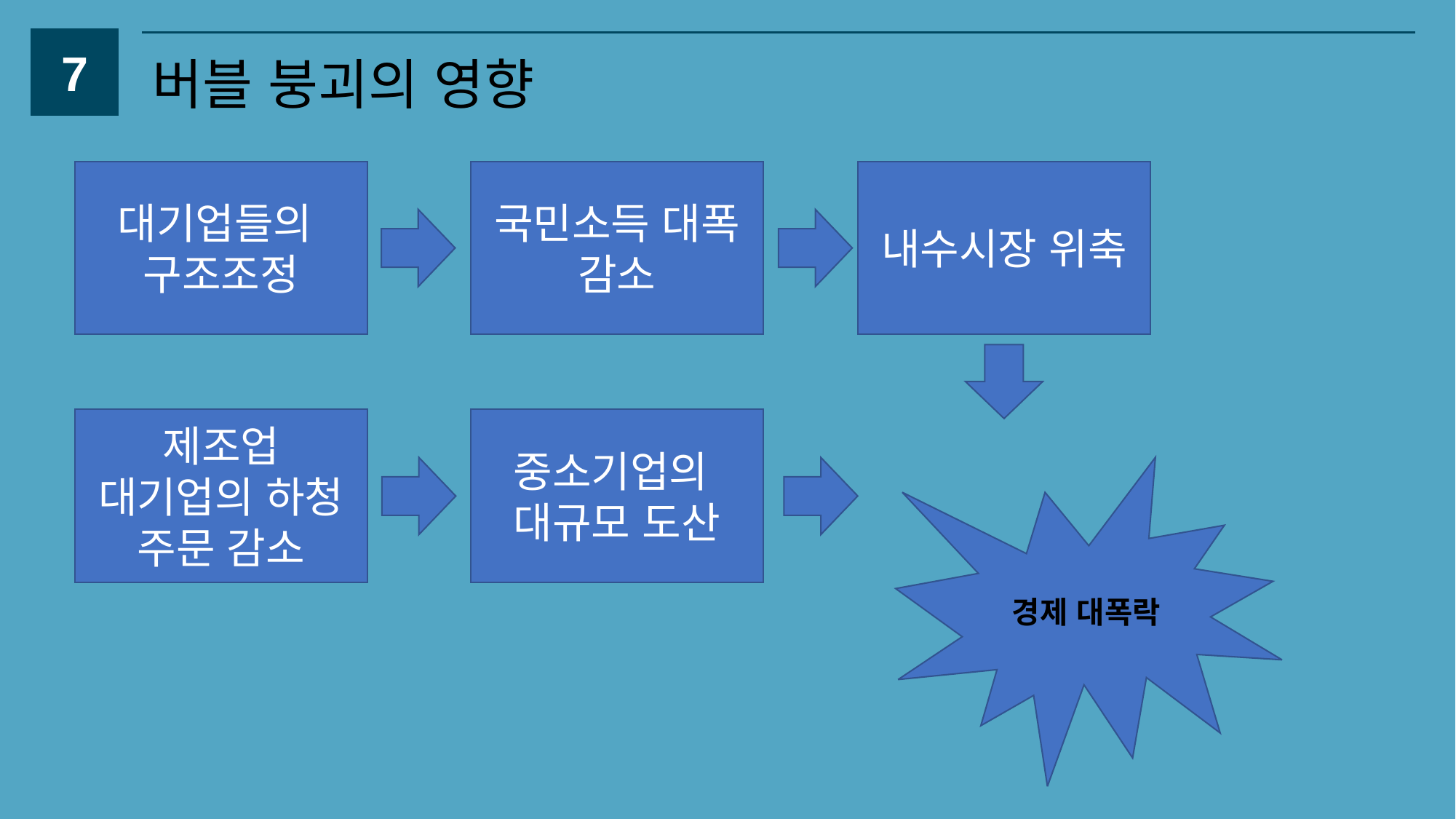

7
버블 붕괴의 영향
대기업들의
구조조정
국민소득 대폭 감소
내수시장 위축

제조업 대기업의 하청 주문 감소
중소기업의
대규모 도산

경제 대폭락